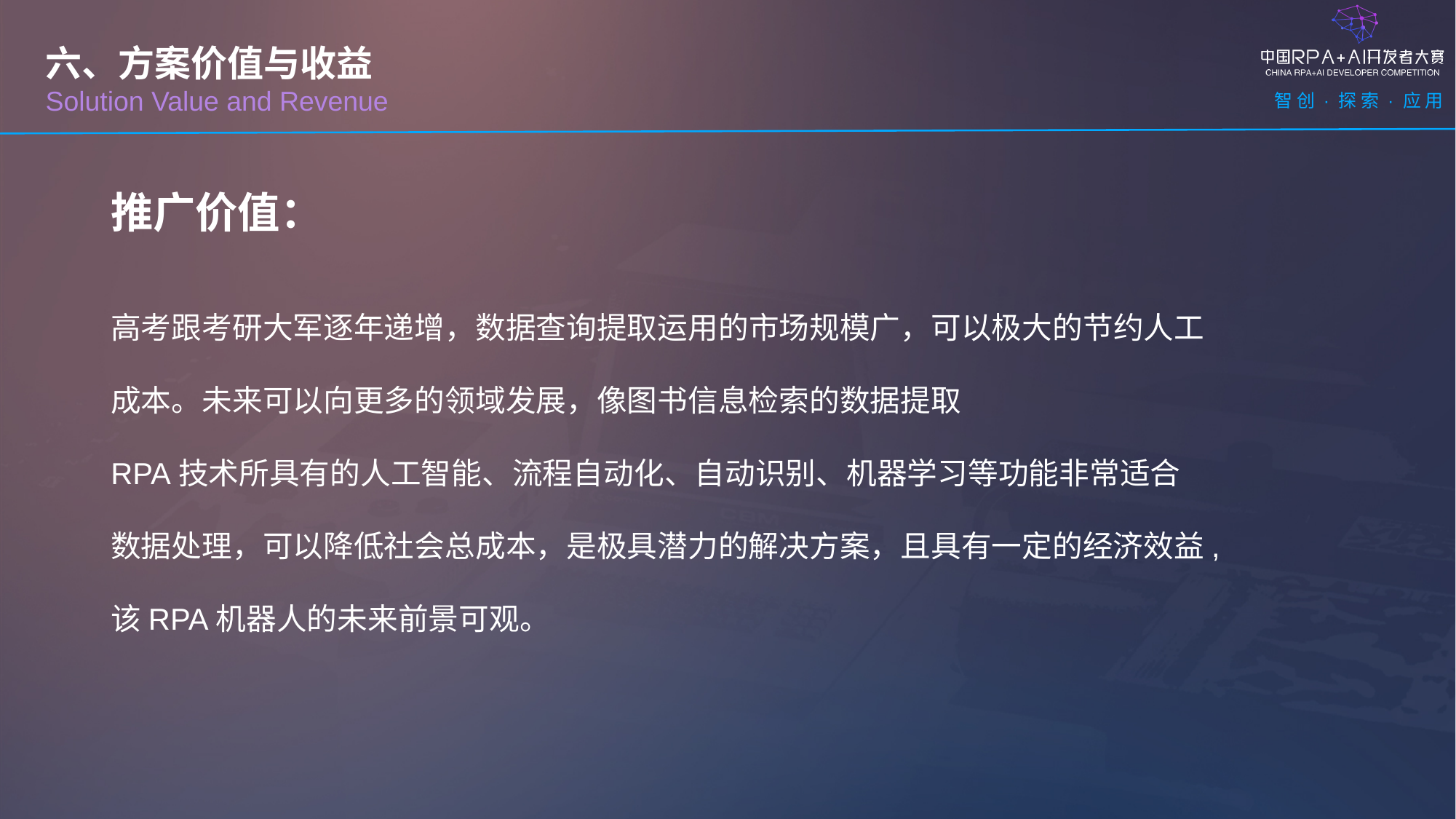

六、方案价值与收益
Solution Value and Revenue
推广价值：
高考跟考研大军逐年递增，数据查询提取运用的市场规模广，可以极大的节约人工成本。未来可以向更多的领域发展，像图书信息检索的数据提取
RPA技术所具有的人工智能、流程自动化、自动识别、机器学习等功能非常适合数据处理，可以降低社会总成本，是极具潜力的解决方案，且具有一定的经济效益,该RPA机器人的未来前景可观。